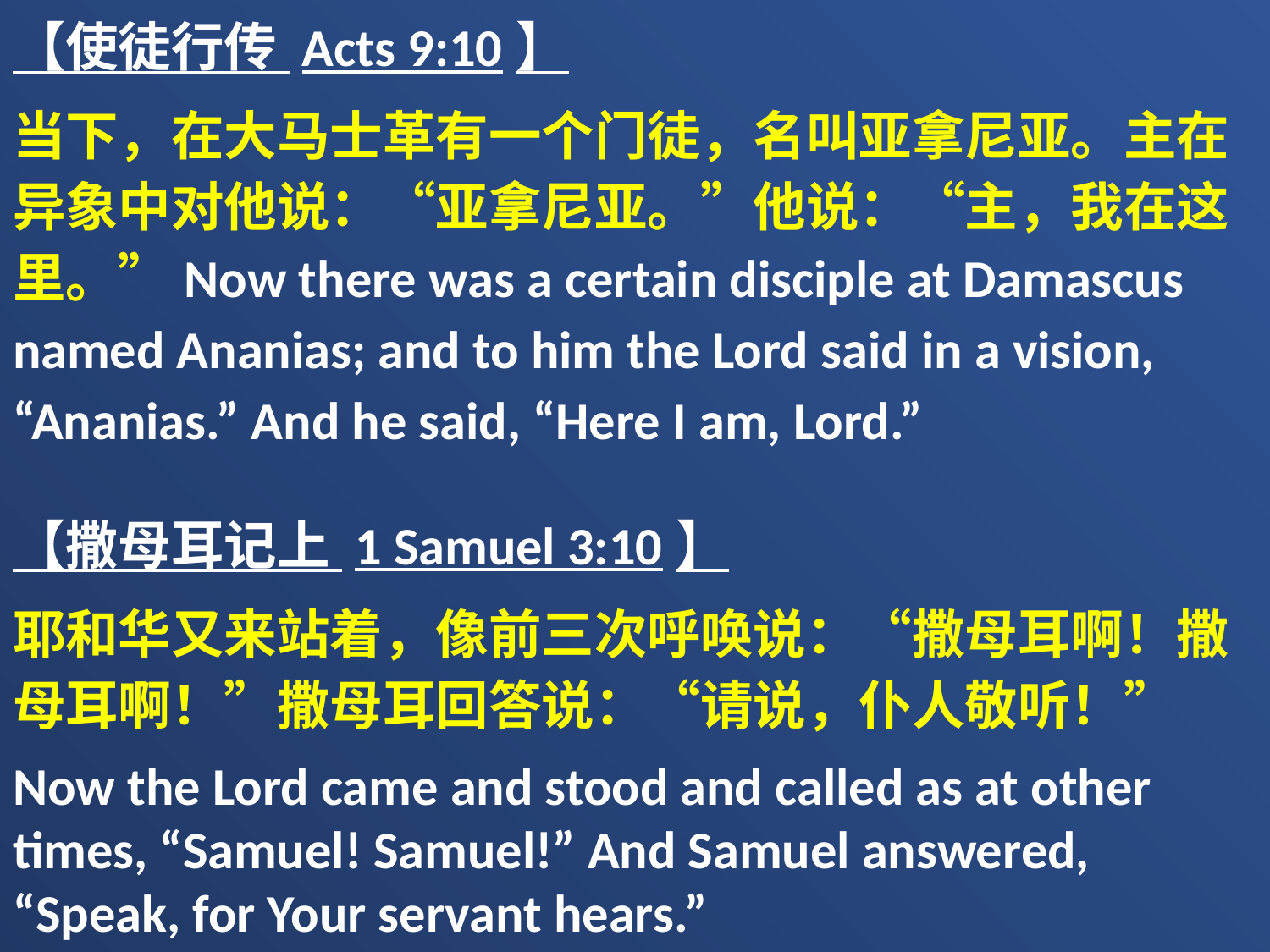

【使徒行传 Acts 9:10】
当下，在大马士革有一个门徒，名叫亚拿尼亚。主在异象中对他说：“亚拿尼亚。”他说：“主，我在这里。”Now there was a certain disciple at Damascus named Ananias; and to him the Lord said in a vision, “Ananias.” And he said, “Here I am, Lord.”

【撒母耳记上 1 Samuel 3:10】
耶和华又来站着，像前三次呼唤说：“撒母耳啊！撒母耳啊！”撒母耳回答说：“请说，仆人敬听！”
Now the Lord came and stood and called as at other times, “Samuel! Samuel!” And Samuel answered, “Speak, for Your servant hears.”